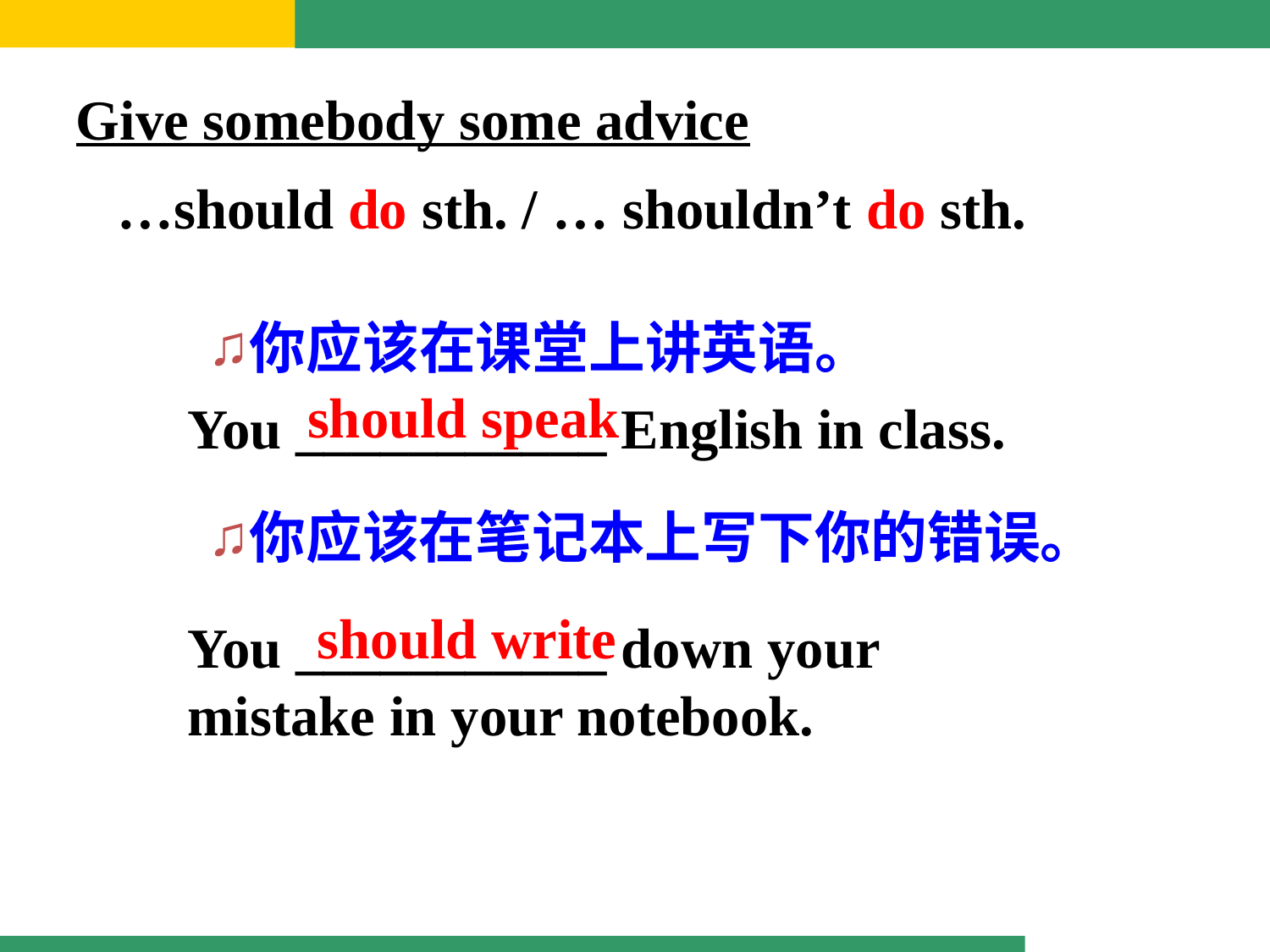

Give somebody some advice
…should do sth. / … shouldn’t do sth.
你应该在课堂上讲英语。
should speak
You ___________ English in class.
你应该在笔记本上写下你的错误。
should write
You ___________ down your mistake in your notebook.